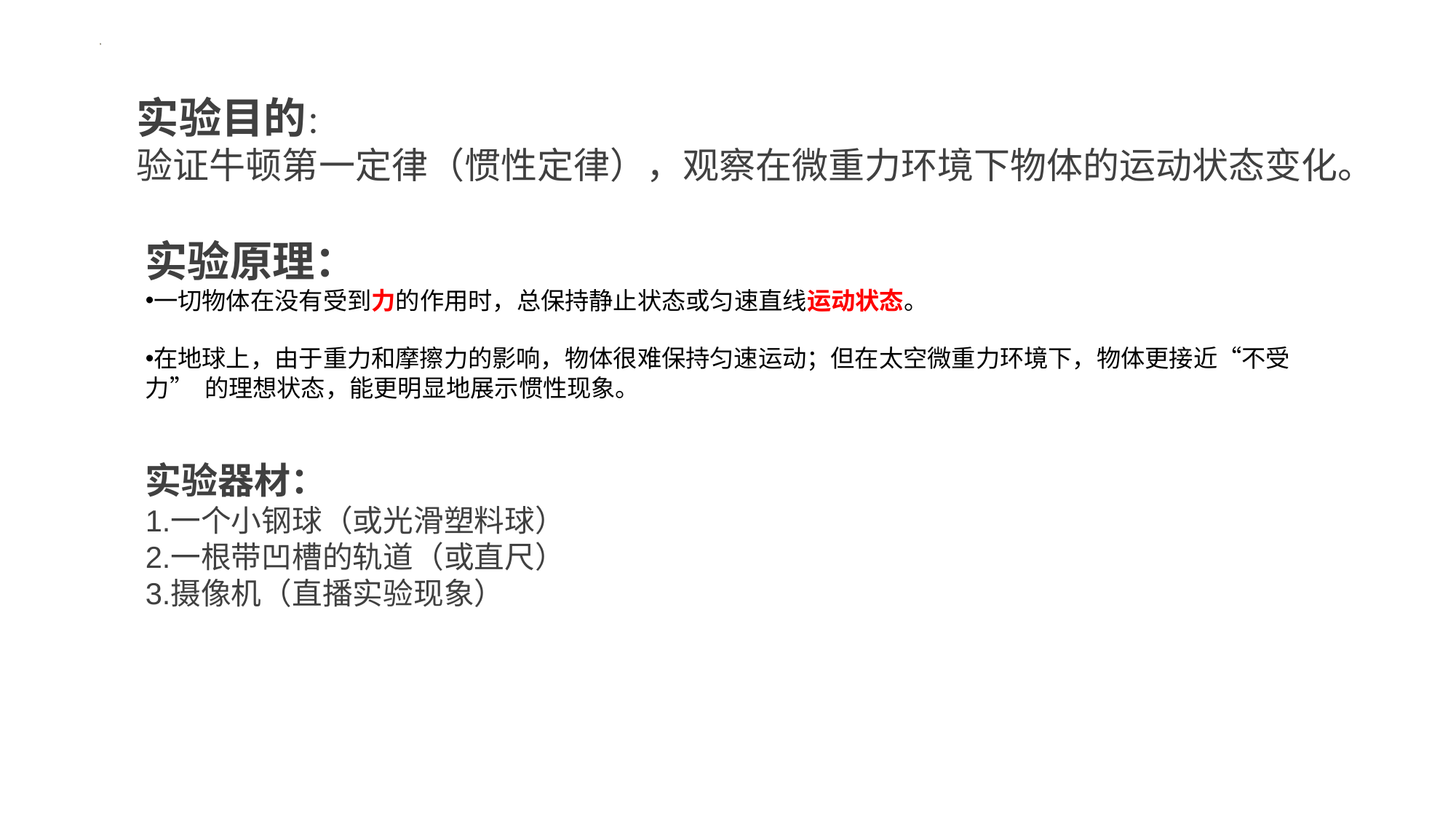

实验目的：
验证牛顿第一定律（惯性定律），观察在微重力环境下物体的运动状态变化。
实验原理：
一切物体在没有受到力的作用时，总保持静止状态或匀速直线运动状态。

在地球上，由于重力和摩擦力的影响，物体很难保持匀速运动；但在太空微重力环境下，物体更接近“不受力”  的理想状态，能更明显地展示惯性现象。
实验器材：
一个小钢球（或光滑塑料球）
一根带凹槽的轨道（或直尺）
摄像机（直播实验现象）